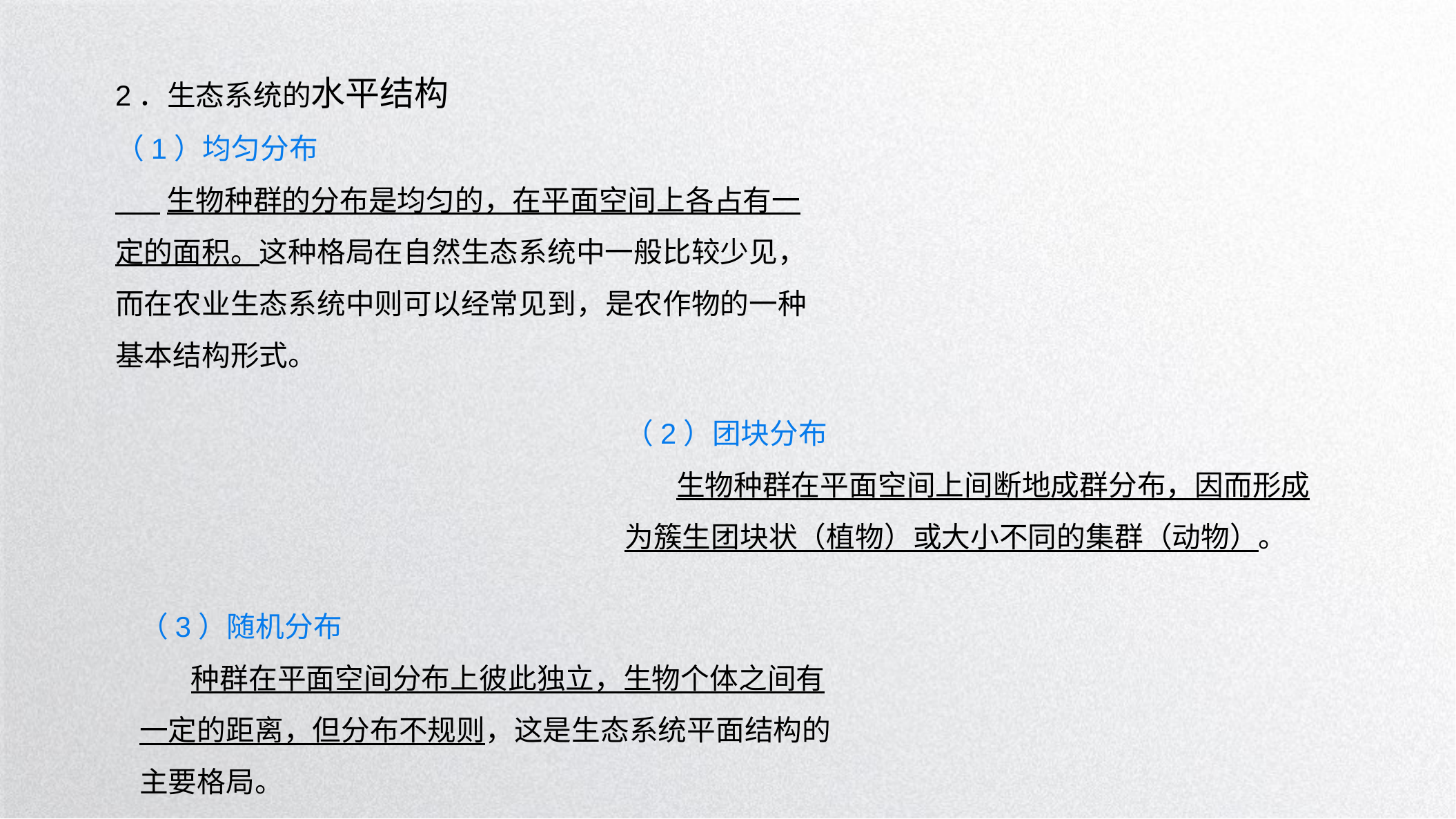

2．生态系统的水平结构
（1）均匀分布
       生物种群的分布是均匀的，在平面空间上各占有一定的面积。这种格局在自然生态系统中一般比较少见，而在农业生态系统中则可以经常见到，是农作物的一种基本结构形式。

（2）团块分布
       生物种群在平面空间上间断地成群分布，因而形成为簇生团块状（植物）或大小不同的集群（动物）。

（3）随机分布
       种群在平面空间分布上彼此独立，生物个体之间有一定的距离，但分布不规则，这是生态系统平面结构的主要格局。